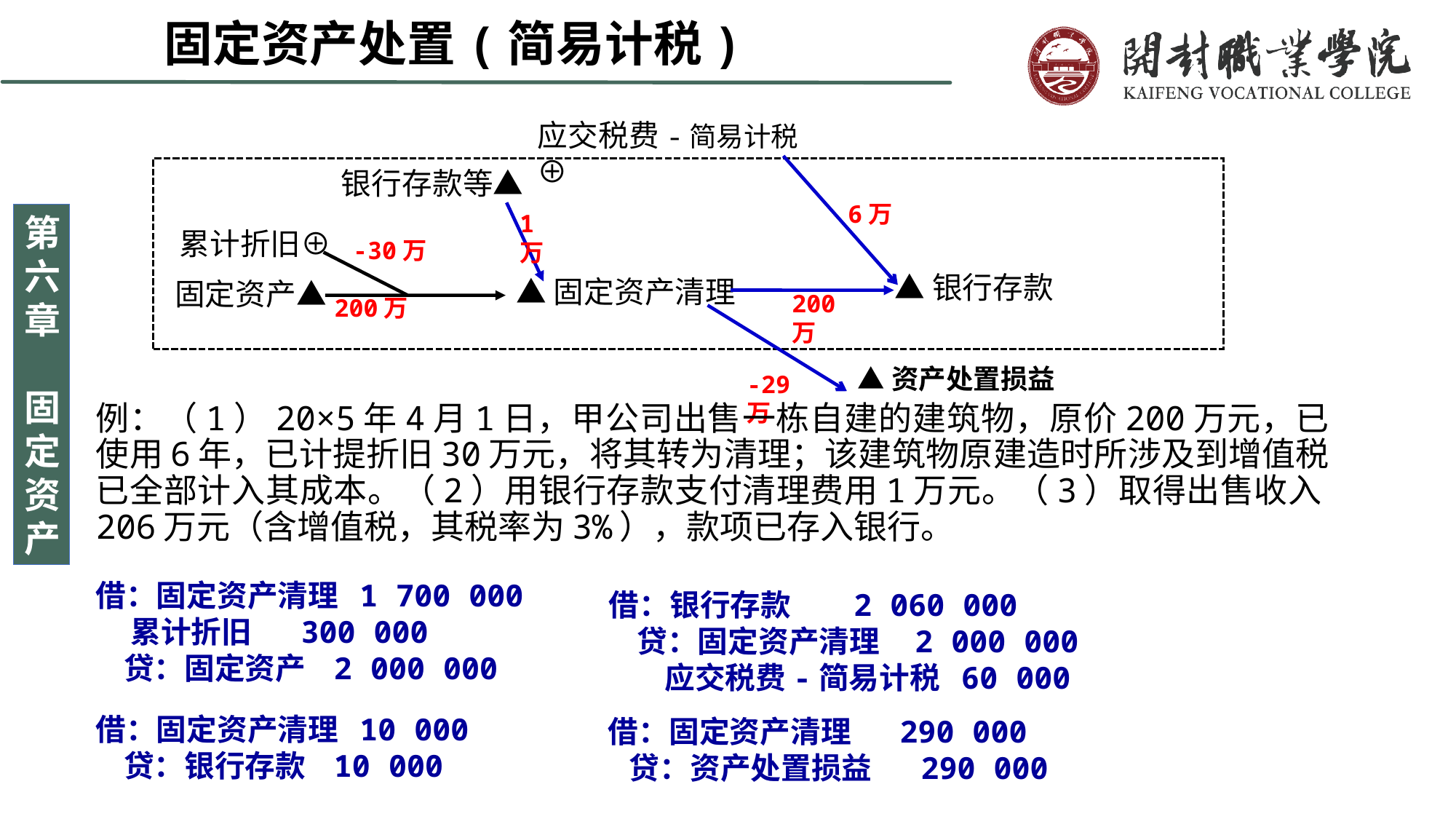

固定资产处置(简易计税)
应交税费-简易计税⊕

银行存款等▲
6万

1万
累计折旧⊕
-30万
▲银行存款
▲固定资产清理
固定资产▲
200万
200万

▲资产处置损益
-29万
例：（1）20×5年4月1日，甲公司出售一栋自建的建筑物，原价200万元，已使用6年，已计提折旧30万元，将其转为清理；该建筑物原建造时所涉及到增值税已全部计入其成本。（2）用银行存款支付清理费用1万元。（3）取得出售收入206万元（含增值税，其税率为3%），款项已存入银行。

借：固定资产清理  1 700 000
    累计折旧      300 000
   贷：固定资产   2 000 000
借：银行存款        2 060 000
   贷：固定资产清理    2 000 000
       应交税费-简易计税  60 000
借：固定资产清理  10 000
   贷：银行存款   10 000
借：固定资产清理      290 000
  贷：资产处置损益      290 000